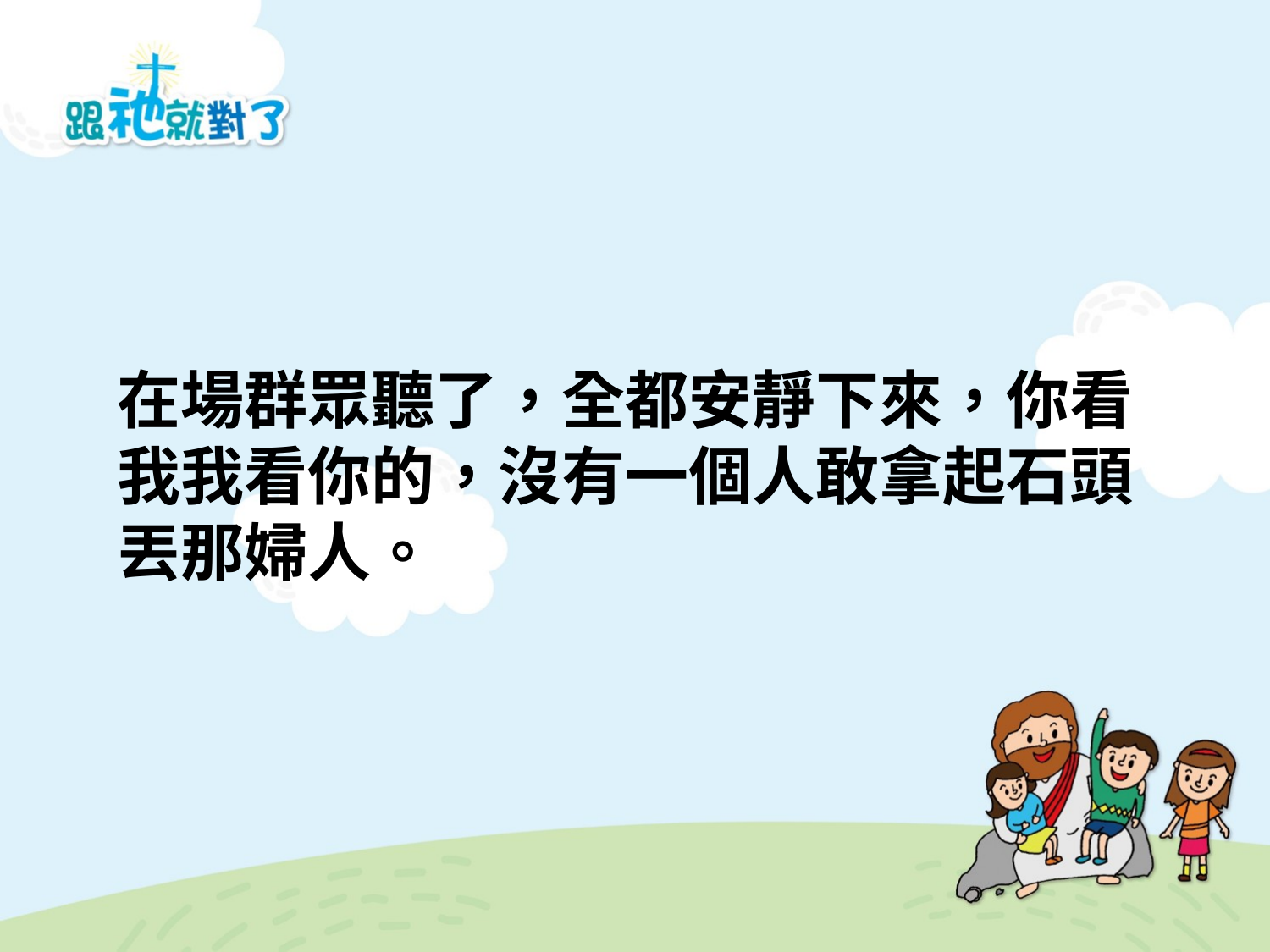

在場群眾聽了，全都安靜下來，你看我我看你的，沒有一個人敢拿起石頭丟那婦人。